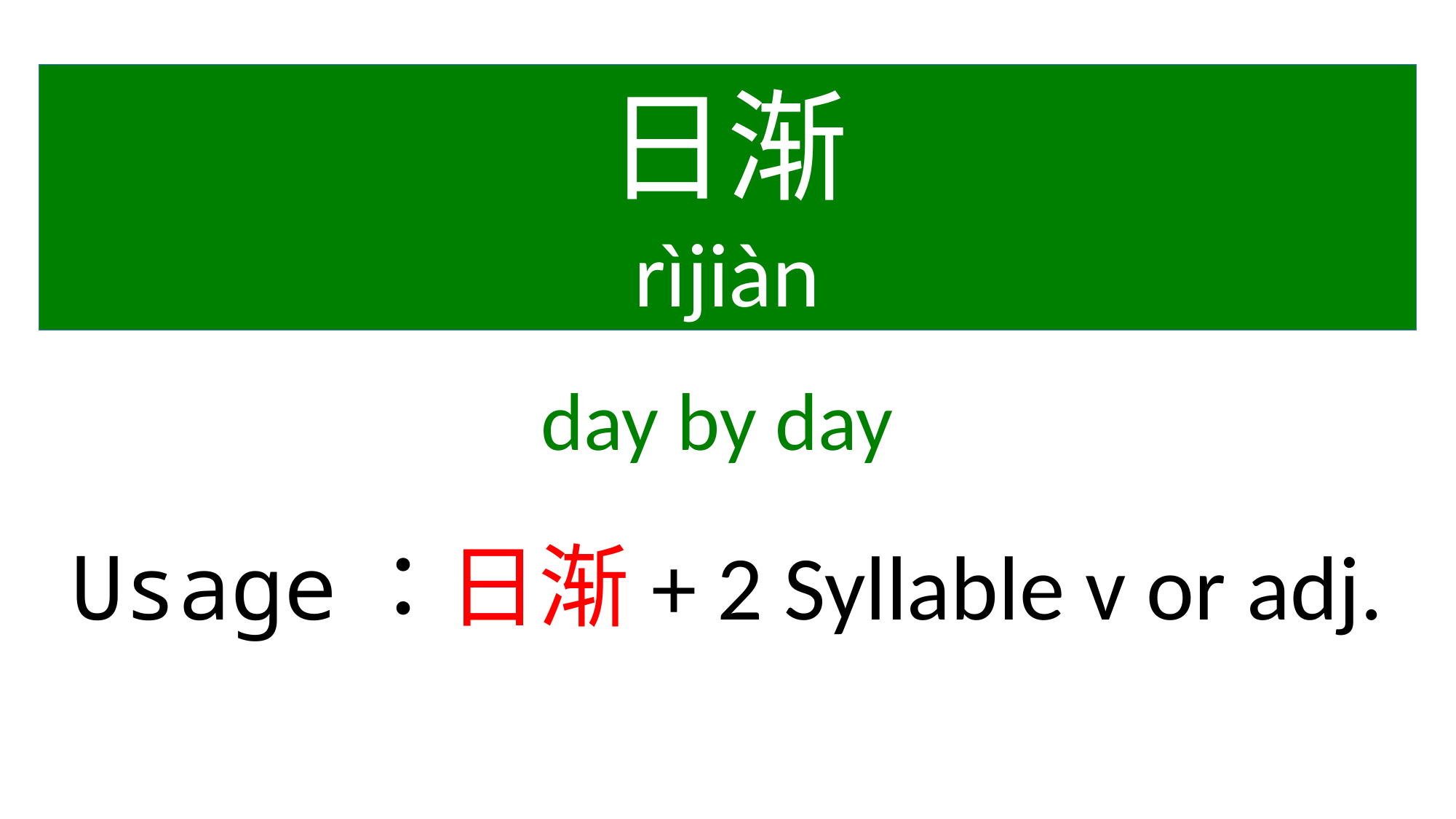

日渐
rìjiàn
day by day
Usage：日渐+ 2 Syllable v or adj.